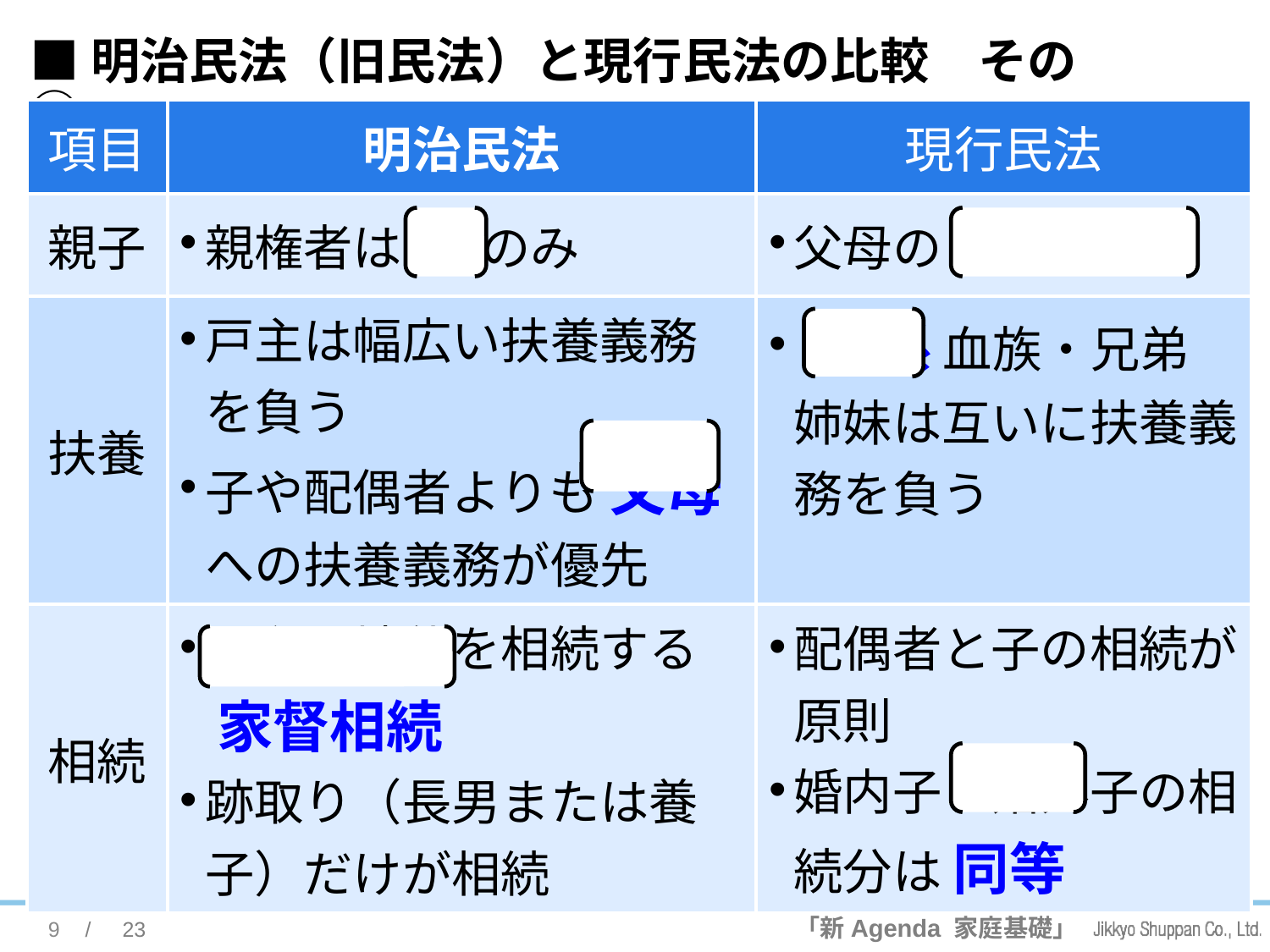

■明治民法（旧民法）と現行民法の比較　その②
| 項目 | 明治民法 | 現行民法 |
| --- | --- | --- |
| 親子 | 親権者は 父 のみ | 父母の 共同親権 |
| 扶養 | 戸主は幅広い扶養義務を負う 子や配偶者よりも 父母への扶養義務が優先 | 直系 血族・兄弟姉妹は互いに扶養義務を負う |
| 相続 | 戸主の地位を相続する 家督相続 跡取り（長男または養子）だけが相続 | 配偶者と子の相続が原則 婚内子と婚外子の相続分は 同等 |

9